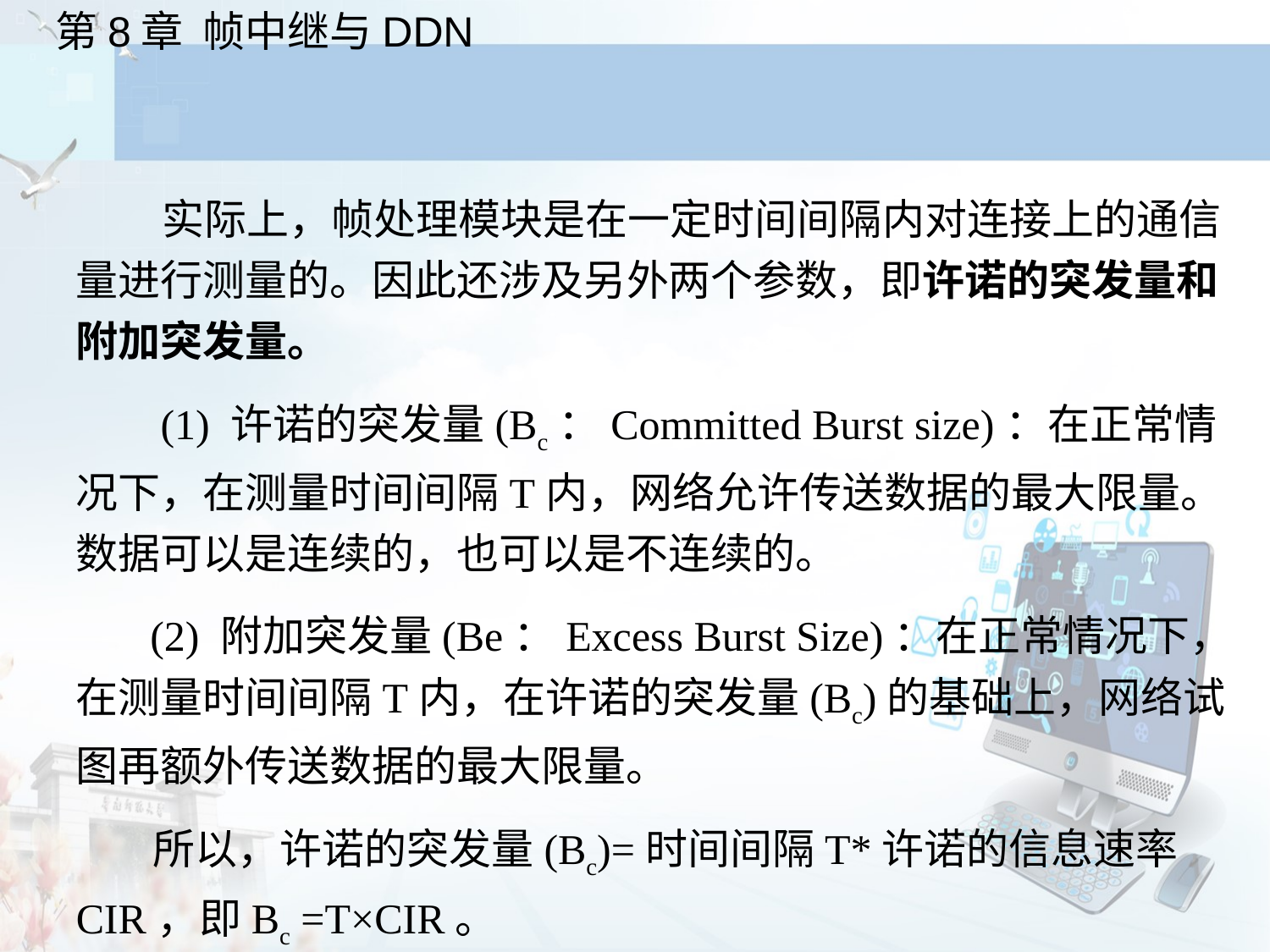

实际上，帧处理模块是在一定时间间隔内对连接上的通信量进行测量的。因此还涉及另外两个参数，即许诺的突发量和附加突发量。
        (1) 许诺的突发量(Bc：Committed Burst size)：在正常情况下，在测量时间间隔T内，网络允许传送数据的最大限量。数据可以是连续的，也可以是不连续的。
       (2) 附加突发量(Be：Excess Burst Size)：在正常情况下，在测量时间间隔T内，在许诺的突发量(Bc)的基础上，网络试图再额外传送数据的最大限量。
       所以，许诺的突发量(Bc)=时间间隔T*许诺的信息速率CIR，即Bc =T×CIR。